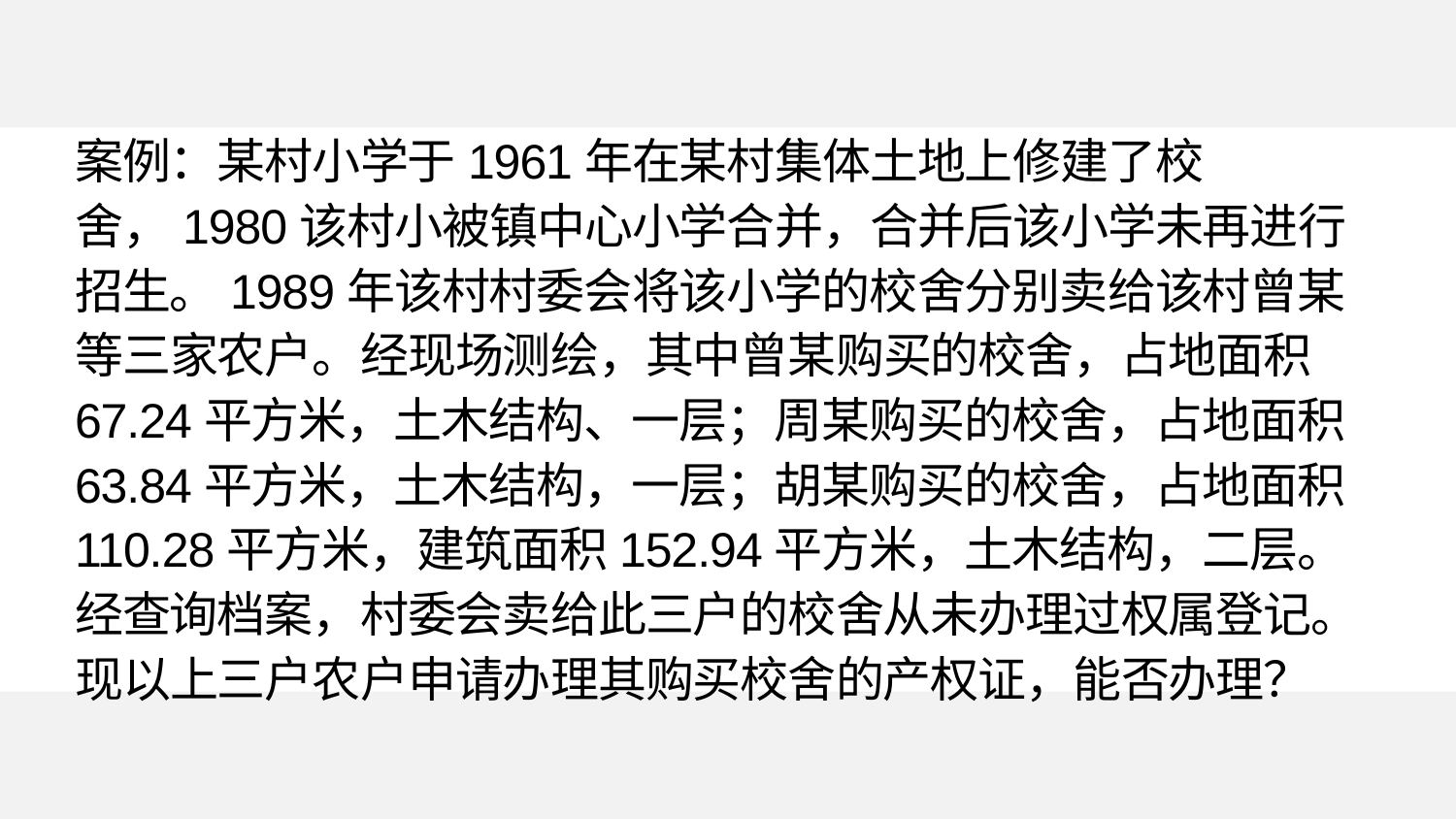

案例：某村小学于1961年在某村集体土地上修建了校舍，1980该村小被镇中心小学合并，合并后该小学未再进行招生。1989年该村村委会将该小学的校舍分别卖给该村曾某等三家农户。经现场测绘，其中曾某购买的校舍，占地面积67.24平方米，土木结构、一层；周某购买的校舍，占地面积63.84平方米，土木结构，一层；胡某购买的校舍，占地面积110.28平方米，建筑面积152.94平方米，土木结构，二层。经查询档案，村委会卖给此三户的校舍从未办理过权属登记。现以上三户农户申请办理其购买校舍的产权证，能否办理？